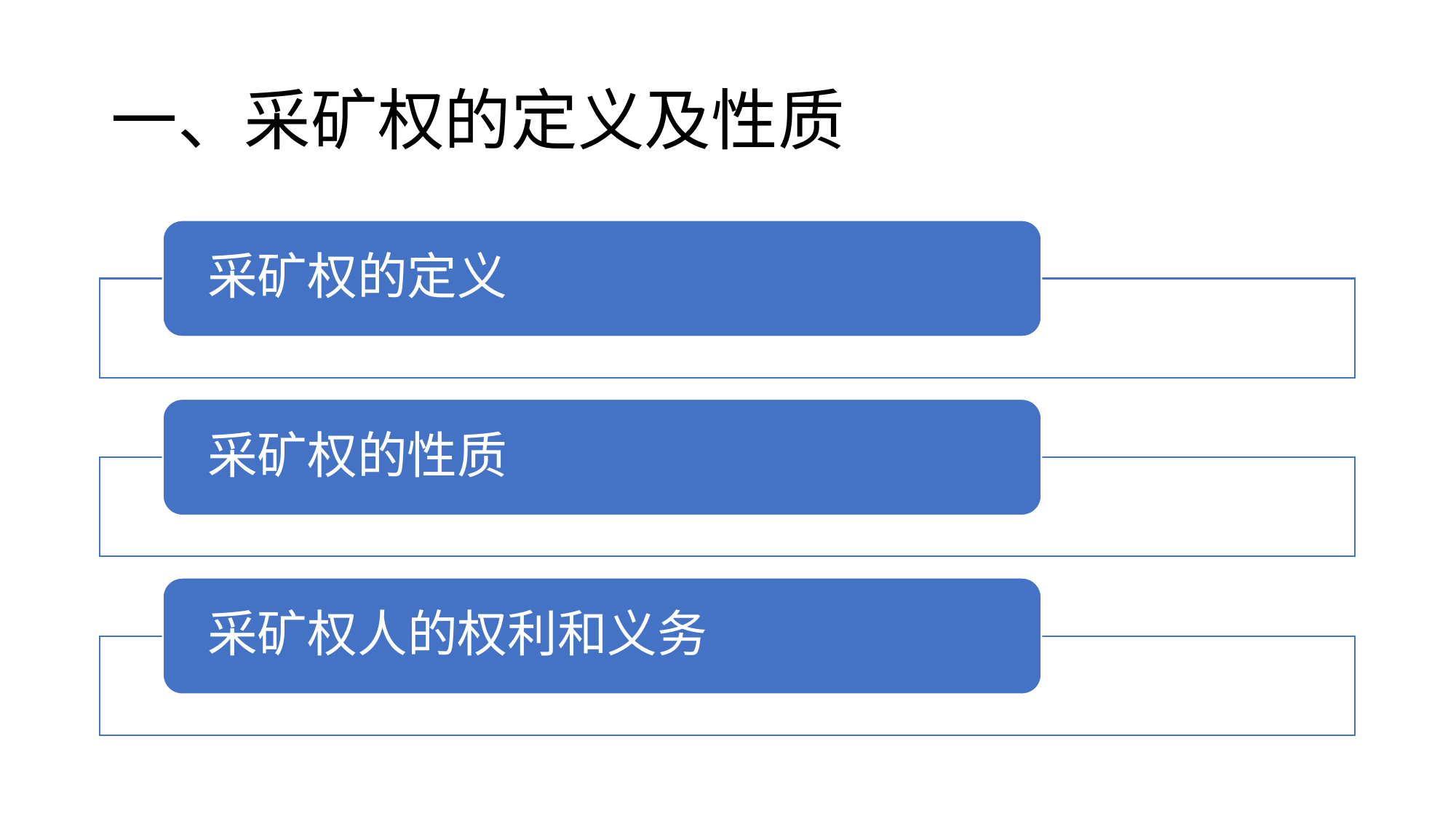

# 一、采矿权的定义及性质
采矿权的定义
采矿权的性质
采矿权人的权利和义务